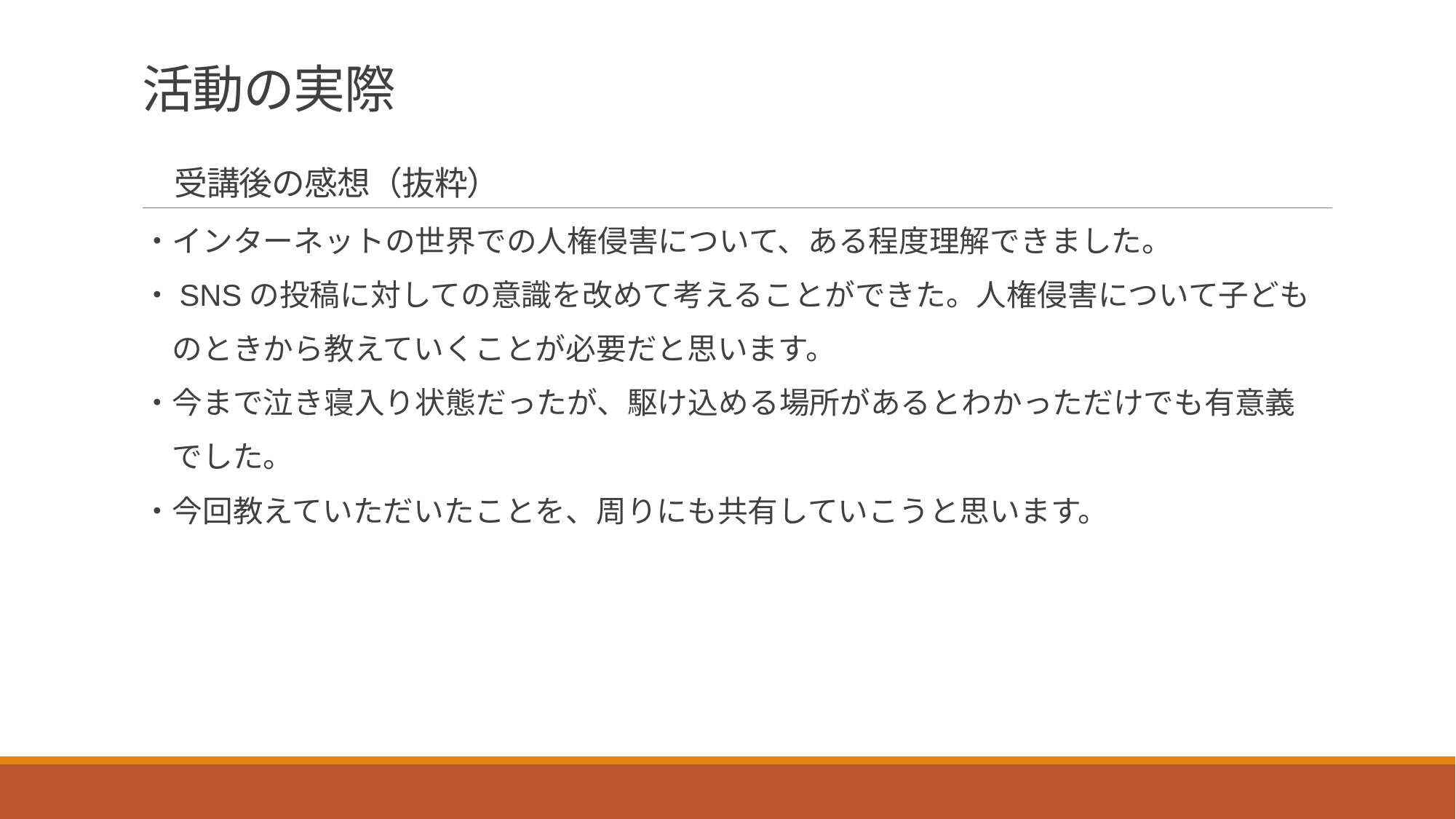

# 活動の実際 　受講後の感想（抜粋）
・インターネットの世界での人権侵害について、ある程度理解できました。
・SNSの投稿に対しての意識を改めて考えることができた。人権侵害について子ども
　のときから教えていくことが必要だと思います。
・今まで泣き寝入り状態だったが、駆け込める場所があるとわかっただけでも有意義
　でした。
・今回教えていただいたことを、周りにも共有していこうと思います。